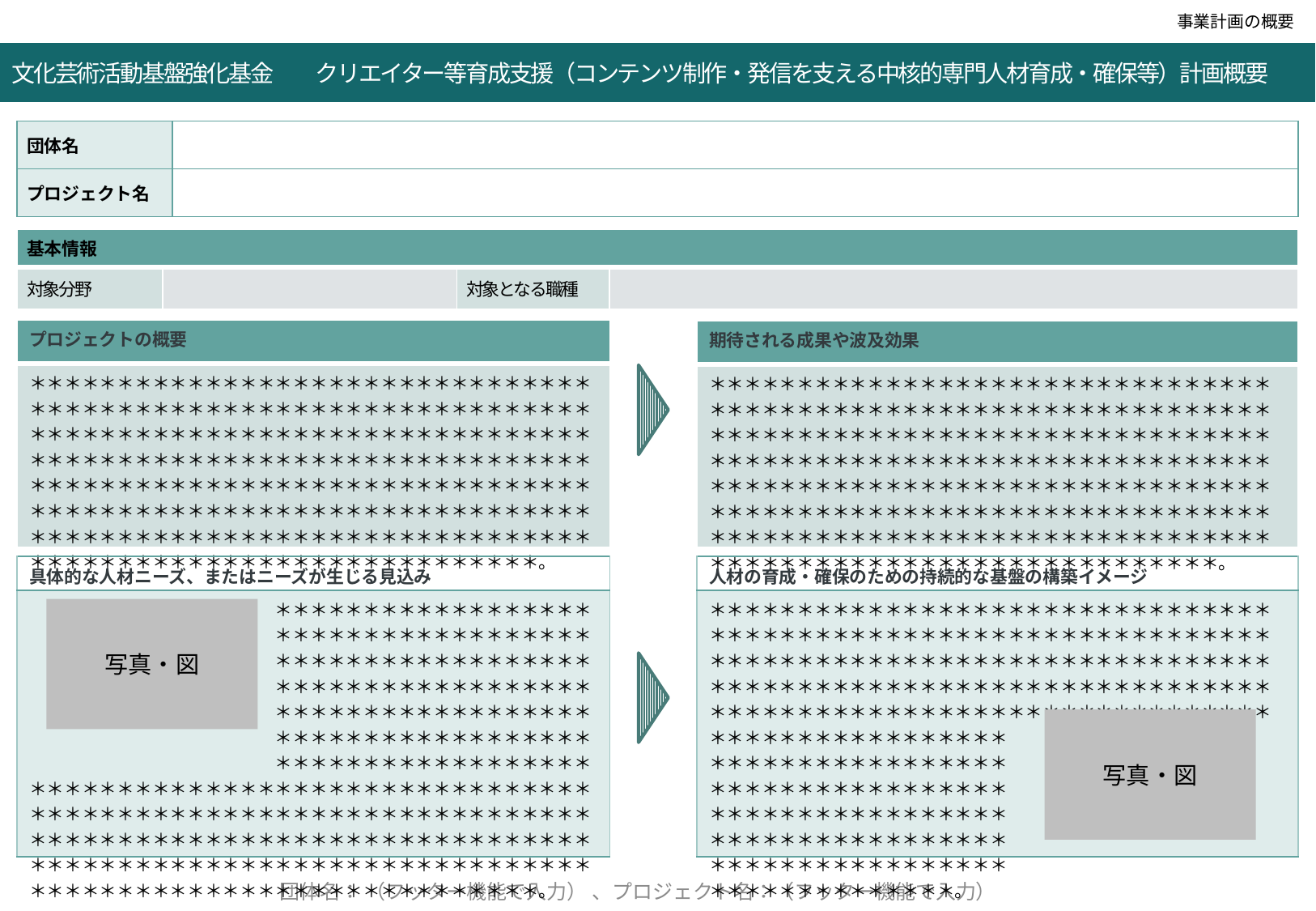

令和２年度「就職・転職支援のための大学リカレント教育推進事業（就職・転職支援のためのリカレント教育プログラムの開発・実施）」企画提案書（a：求職支援）(P2)
事業計画の概要
文化芸術活動基盤強化基金　　クリエイター等育成支援（コンテンツ制作・発信を支える中核的専門人材育成・確保等）計画概要
| 団体名 |  |
| --- | --- |
| プロジェクト名 |  |
| 基本情報 |  |  |  |
| --- | --- | --- | --- |
| 対象分野 |  | 対象となる職種 |  |
| プロジェクトの概要 |
| --- |
| ＊＊＊＊＊＊＊＊＊＊＊＊＊＊＊＊＊＊＊＊＊＊＊＊＊＊＊＊＊＊＊＊＊＊＊＊＊＊＊＊＊＊＊＊＊＊＊＊＊＊＊＊＊＊＊＊＊＊＊＊＊＊＊＊＊＊＊＊＊＊＊＊＊＊＊＊＊＊＊＊＊＊＊＊＊＊＊＊＊＊＊＊＊＊＊＊＊＊＊＊＊＊＊＊＊＊＊＊＊＊＊＊＊＊＊＊＊＊＊＊＊＊＊＊＊＊＊＊＊＊＊＊＊＊＊＊＊＊＊＊＊＊＊＊＊＊＊＊＊＊＊＊＊＊＊＊＊＊＊＊＊＊＊＊＊＊＊＊＊＊＊＊＊＊＊＊＊＊＊＊＊＊＊＊＊＊＊＊＊＊＊＊＊＊＊＊＊＊＊＊＊＊＊＊＊＊＊＊＊＊＊＊＊＊＊＊＊＊＊＊＊＊＊＊＊＊＊＊＊＊＊＊＊＊＊＊＊＊＊＊＊＊＊＊＊＊＊＊＊＊＊＊＊。 |
| 期待される成果や波及効果 |
| --- |
| ＊＊＊＊＊＊＊＊＊＊＊＊＊＊＊＊＊＊＊＊＊＊＊＊＊＊＊＊＊＊＊＊＊＊＊＊＊＊＊＊＊＊＊＊＊＊＊＊＊＊＊＊＊＊＊＊＊＊＊＊＊＊＊＊＊＊＊＊＊＊＊＊＊＊＊＊＊＊＊＊＊＊＊＊＊＊＊＊＊＊＊＊＊＊＊＊＊＊＊＊＊＊＊＊＊＊＊＊＊＊＊＊＊＊＊＊＊＊＊＊＊＊＊＊＊＊＊＊＊＊＊＊＊＊＊＊＊＊＊＊＊＊＊＊＊＊＊＊＊＊＊＊＊＊＊＊＊＊＊＊＊＊＊＊＊＊＊＊＊＊＊＊＊＊＊＊＊＊＊＊＊＊＊＊＊＊＊＊＊＊＊＊＊＊＊＊＊＊＊＊＊＊＊＊＊＊＊＊＊＊＊＊＊＊＊＊＊＊＊＊＊＊＊＊＊＊＊＊＊＊＊＊＊＊＊＊＊＊＊＊＊＊＊＊＊＊＊＊＊＊＊＊＊。 |

| 具体的な人材ニーズ、またはニーズが生じる見込み |
| --- |
| ＊＊＊＊＊＊＊＊＊＊＊＊＊＊＊＊＊＊ 　　　　　　　　　　　　　　＊＊＊＊＊＊＊＊＊＊＊＊＊＊＊＊＊＊ 　　　　　　　　　　　　　　＊＊＊＊＊＊＊＊＊＊＊＊＊＊＊＊＊＊ 　　　　　　　　　　　　　　＊＊＊＊＊＊＊＊＊＊＊＊＊＊＊＊＊＊ 　　　　　　　　　　　　　　＊＊＊＊＊＊＊＊＊＊＊＊＊＊＊＊＊＊ 　　　　　　　　　　　　　　＊＊＊＊＊＊＊＊＊＊＊＊＊＊＊＊＊＊ 　　　　　　　　　　　　　　＊＊＊＊＊＊＊＊＊＊＊＊＊＊＊＊＊＊＊＊＊＊＊＊＊＊＊＊＊＊＊＊＊＊＊＊＊＊＊＊＊＊＊＊＊＊＊＊＊＊＊＊＊＊＊＊＊＊＊＊＊＊＊＊＊＊＊＊＊＊＊＊＊＊＊＊＊＊＊＊＊＊＊＊＊＊＊＊＊＊＊＊＊＊＊＊＊＊＊＊＊＊＊＊＊＊＊＊＊＊＊＊＊＊＊＊＊＊＊＊＊＊＊＊＊＊＊＊＊＊＊＊＊＊＊＊＊＊＊＊＊＊＊＊＊＊＊＊＊＊＊＊＊＊＊＊＊＊＊＊＊＊＊＊＊＊＊＊＊＊＊＊＊＊＊。 |
| 人材の育成・確保のための持続的な基盤の構築イメージ |
| --- |
| ＊＊＊＊＊＊＊＊＊＊＊＊＊＊＊＊＊＊＊＊＊＊＊＊＊＊＊＊＊＊＊＊＊＊＊＊＊＊＊＊＊＊＊＊＊＊＊＊＊＊＊＊＊＊＊＊＊＊＊＊＊＊＊＊＊＊＊＊＊＊＊＊＊＊＊＊＊＊＊＊＊＊＊＊＊＊＊＊＊＊＊＊＊＊＊＊＊＊＊＊＊＊＊＊＊＊＊＊＊＊＊＊＊＊＊＊＊＊＊＊＊＊＊＊＊＊＊＊＊＊＊＊＊＊＊＊＊＊＊＊＊＊＊＊＊＊＊＊＊＊＊＊＊＊＊＊＊＊＊＊＊＊＊＊＊＊＊＊＊＊＊＊＊＊＊＊＊ ＊＊＊＊＊＊＊＊＊＊＊＊＊＊＊＊＊ ＊＊＊＊＊＊＊＊＊＊＊＊＊＊＊＊＊ ＊＊＊＊＊＊＊＊＊＊＊＊＊＊＊＊＊ ＊＊＊＊＊＊＊＊＊＊＊＊＊＊＊＊＊ ＊＊＊＊＊＊＊＊＊＊＊＊＊＊＊＊＊ ＊＊＊＊＊＊＊＊＊＊＊＊＊＊。 |
写真・図

写真・図
←フッターを以後のページ全てに必ず記入
団体名： （フッター機能で入力） 、プロジェクト名：（フッター機能で入力）